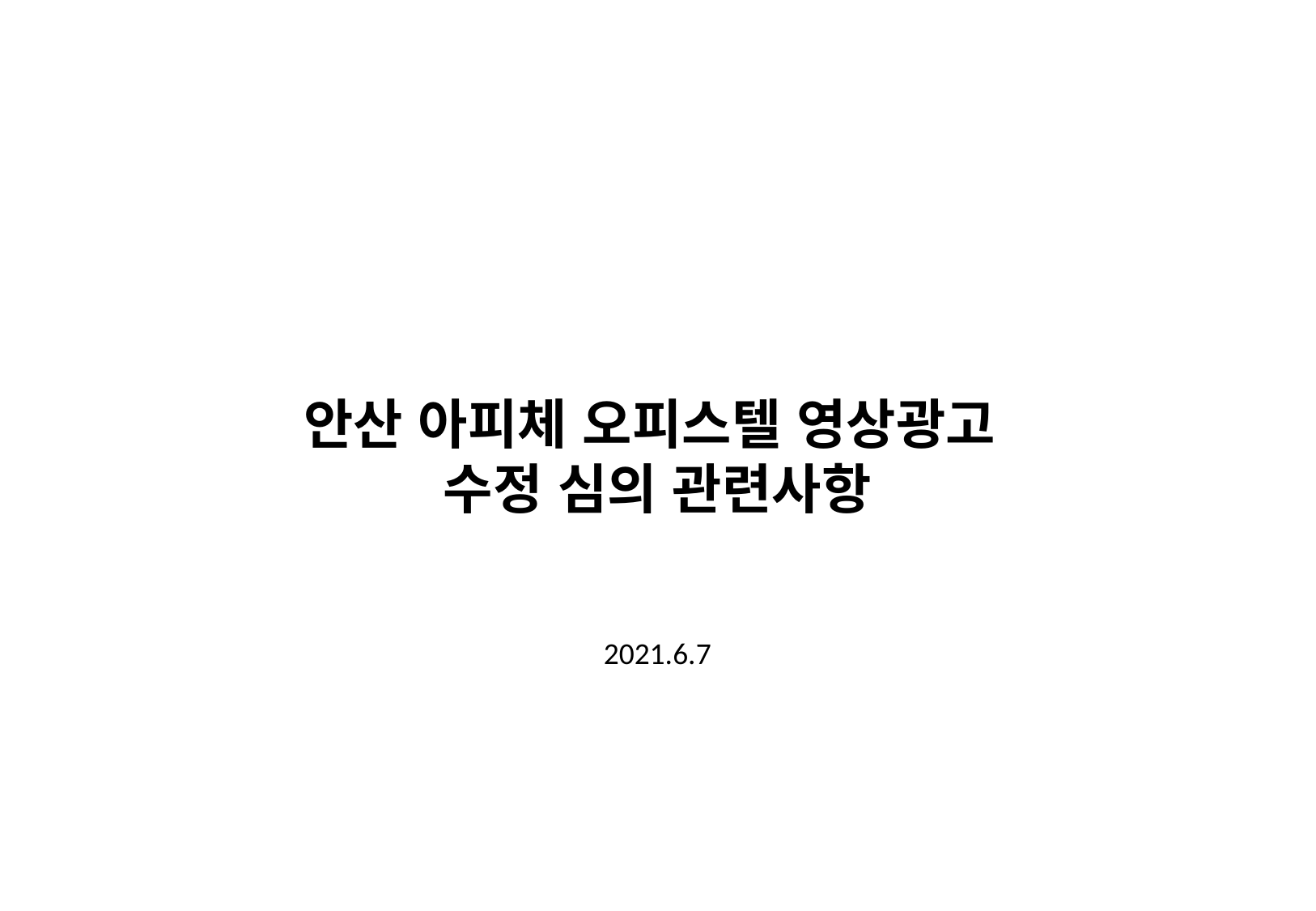

안산 아피체 오피스텔 영상광고
수정 심의 관련사항
2021.6.7